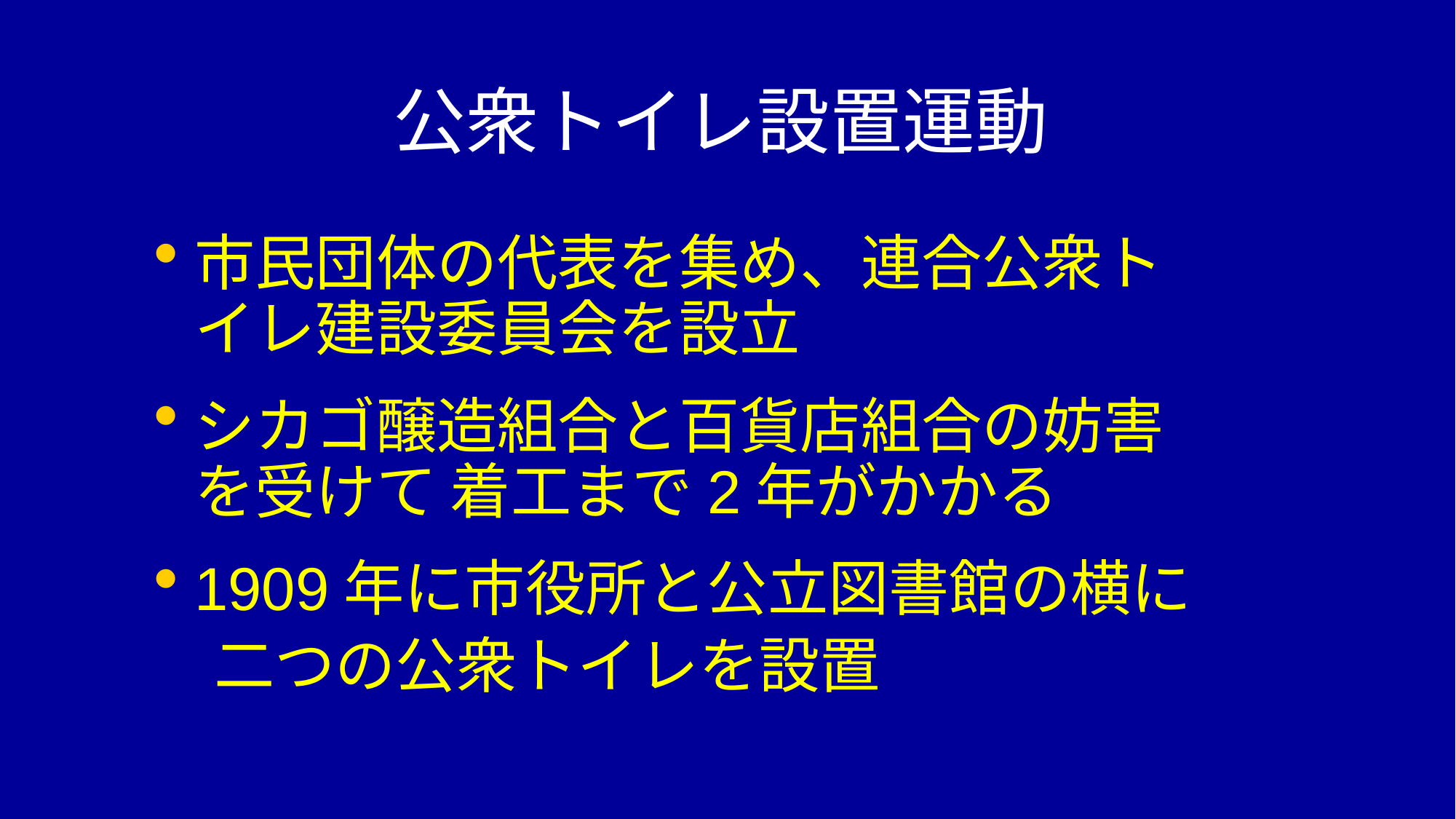

# 公衆トイレ設置運動
市民団体の代表を集め、連合公衆トイレ建設委員会を設立

シカゴ醸造組合と百貨店組合の妨害を受けて 着工まで2年がかかる

1909年に市役所と公立図書館の横に
　二つの公衆トイレを設置